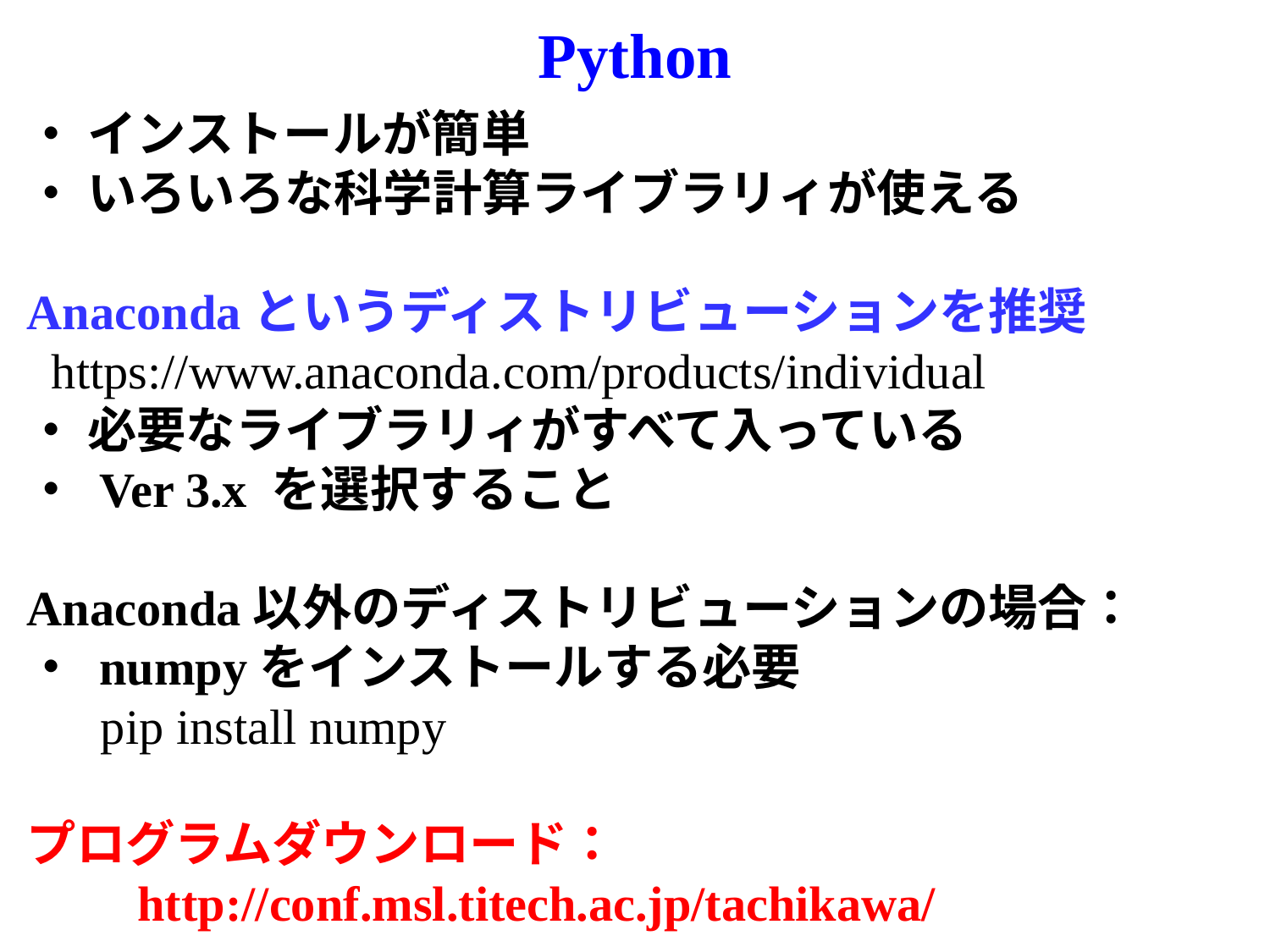

# Python
・ インストールが簡単
・ いろいろな科学計算ライブラリィが使える

Anacondaというディストリビューションを推奨
  https://www.anaconda.com/products/individual
・ 必要なライブラリィがすべて入っている
・ Ver 3.x を選択すること

Anaconda以外のディストリビューションの場合：
・ numpyをインストールする必要
      pip install numpy

プログラムダウンロード：
　　http://conf.msl.titech.ac.jp/tachikawa/